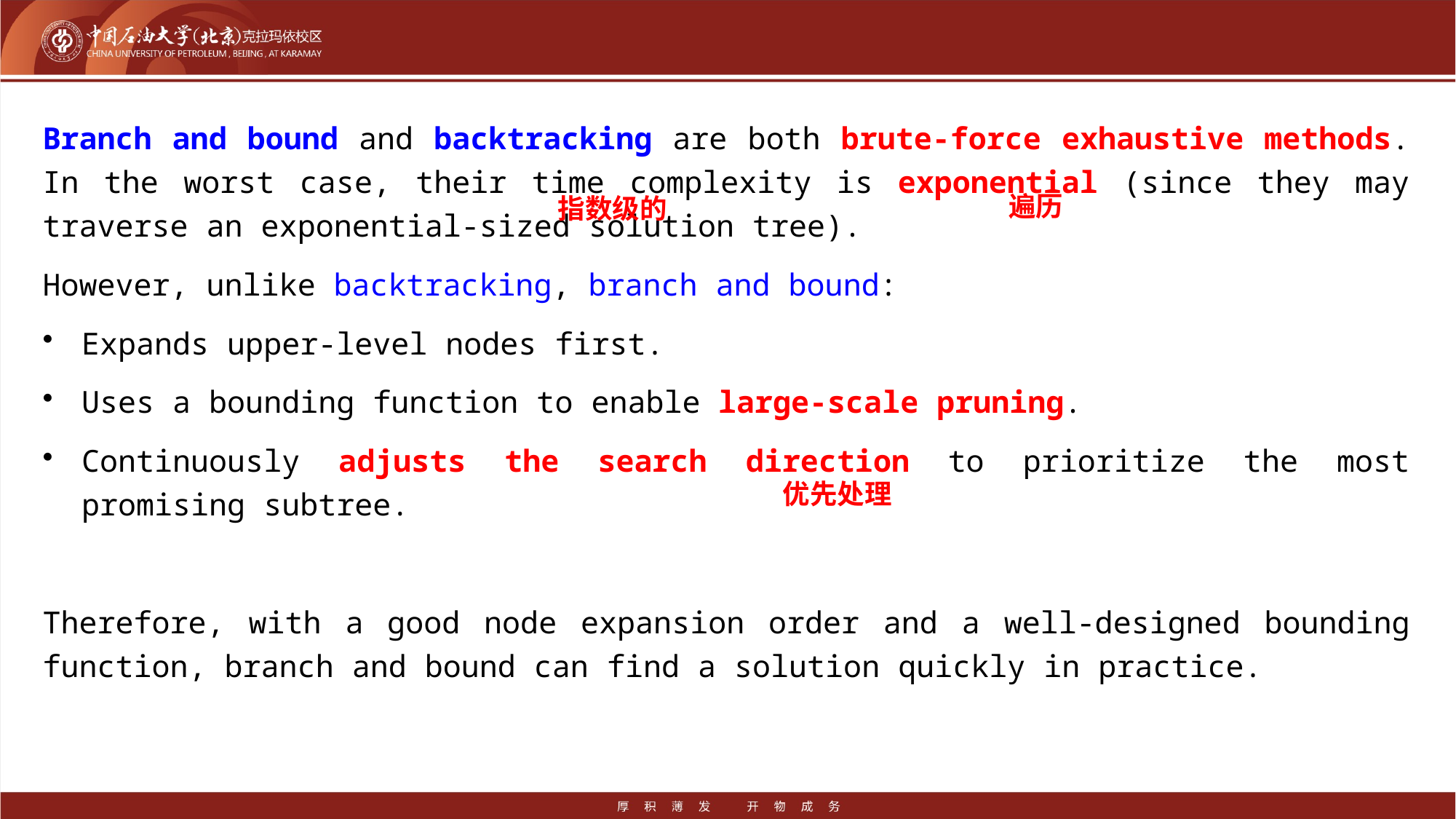

#
Branch and bound and backtracking are both brute-force exhaustive methods. In the worst case, their time complexity is exponential (since they may traverse an exponential-sized solution tree).
However, unlike backtracking, branch and bound:
Expands upper-level nodes first.
Uses a bounding function to enable large-scale pruning.
Continuously adjusts the search direction to prioritize the most promising subtree.

Therefore, with a good node expansion order and a well-designed bounding function, branch and bound can find a solution quickly in practice.
遍历
指数级的
优先处理